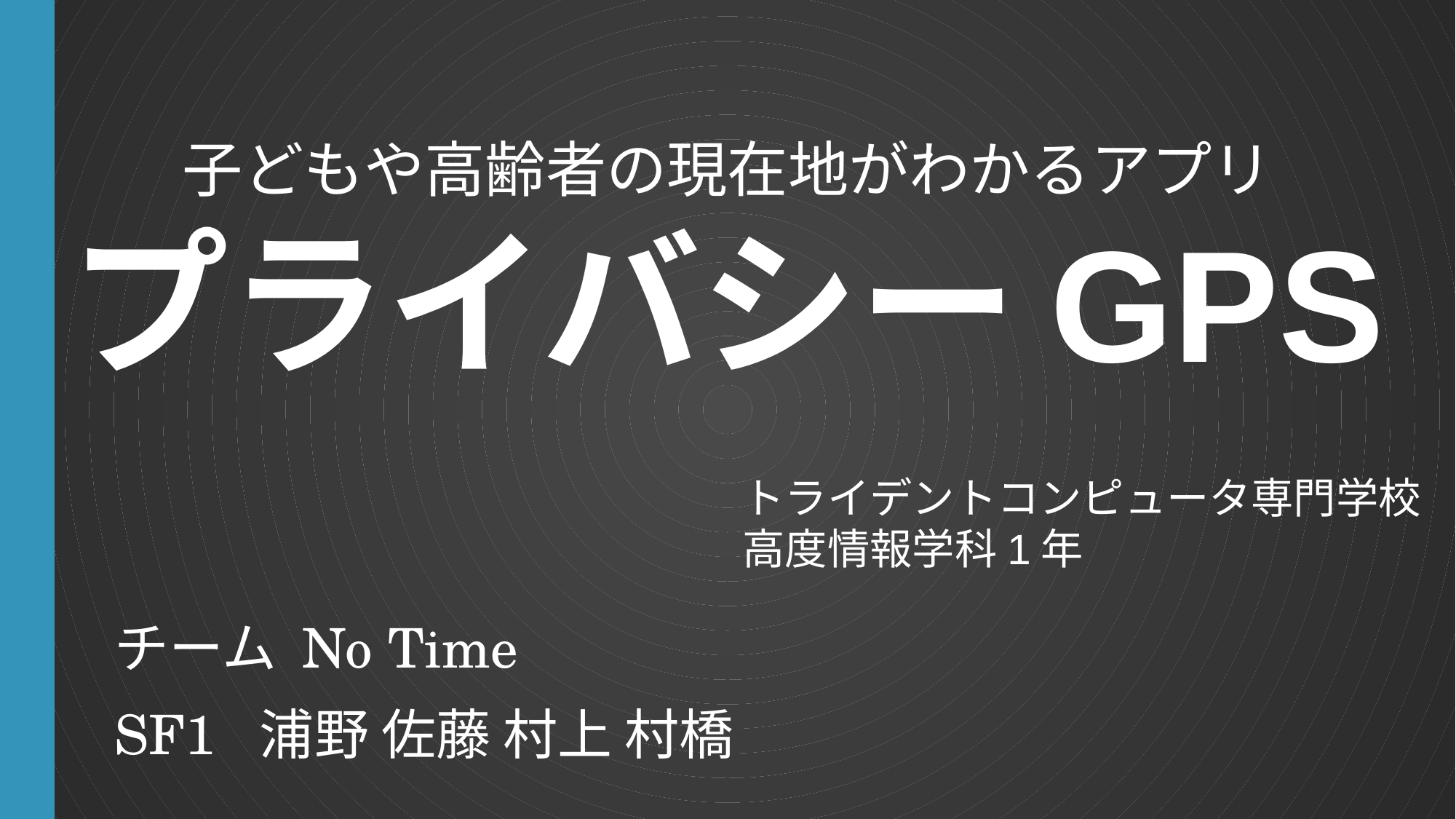

子どもや高齢者の現在地がわかるアプリ
プライバシーGPS
トライデントコンピュータ専門学校
高度情報学科1年

チーム No Time
SF1  浦野 佐藤 村上 村橋